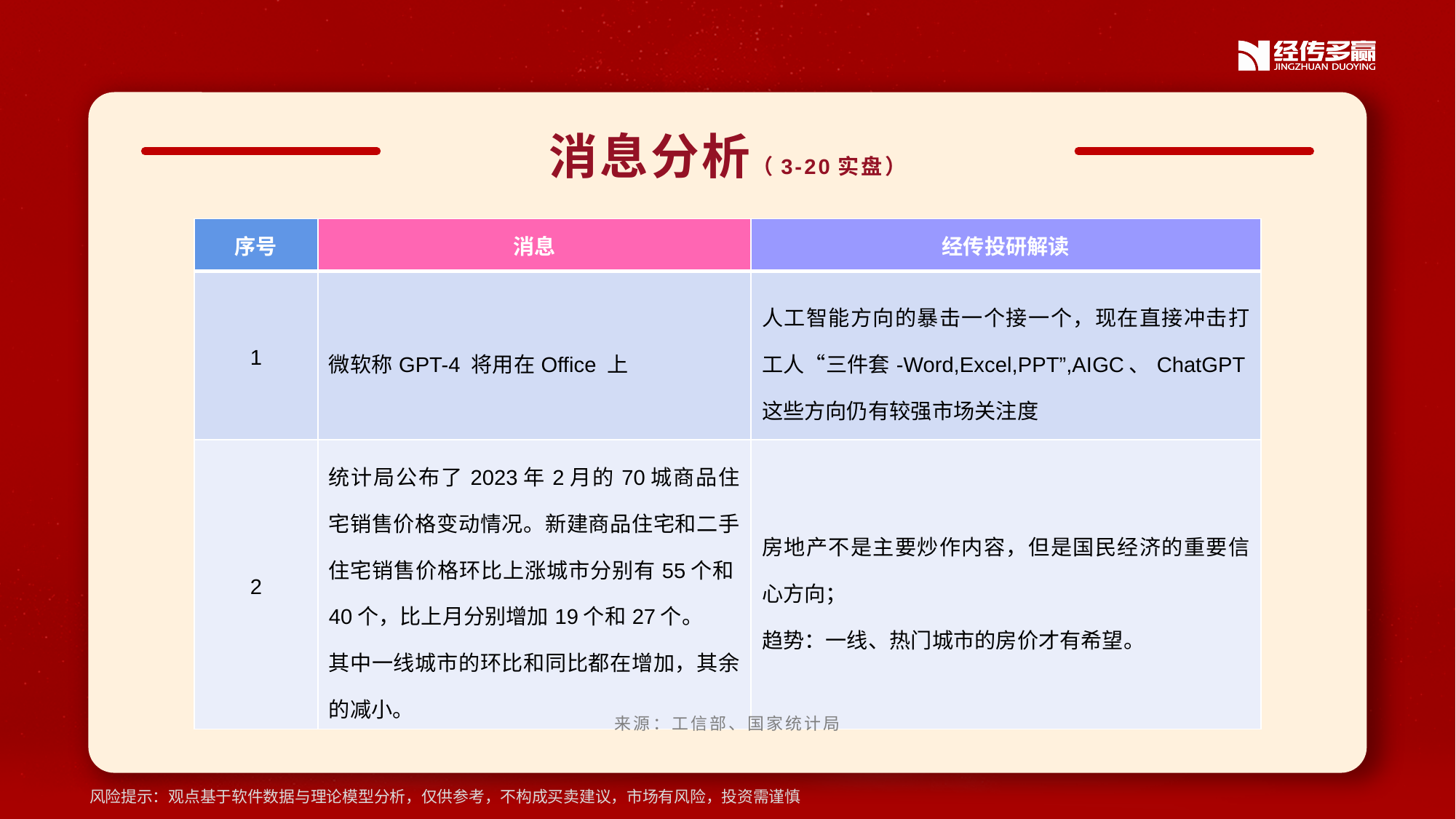

消息分析（3-20实盘）
| 序号 | 消息 | 经传投研解读 |
| --- | --- | --- |
| 1 | 微软称GPT-4 将用在Office 上 | 人工智能方向的暴击一个接一个，现在直接冲击打工人“三件套-Word,Excel,PPT”,AIGC、ChatGPT这些方向仍有较强市场关注度 |
| 2 | 统计局公布了2023年2月的70城商品住宅销售价格变动情况。新建商品住宅和二手住宅销售价格环比上涨城市分别有55个和40个，比上月分别增加19个和27个。 其中一线城市的环比和同比都在增加，其余的减小。 | 房地产不是主要炒作内容，但是国民经济的重要信心方向； 趋势：一线、热门城市的房价才有希望。 |

来源：工信部、国家统计局